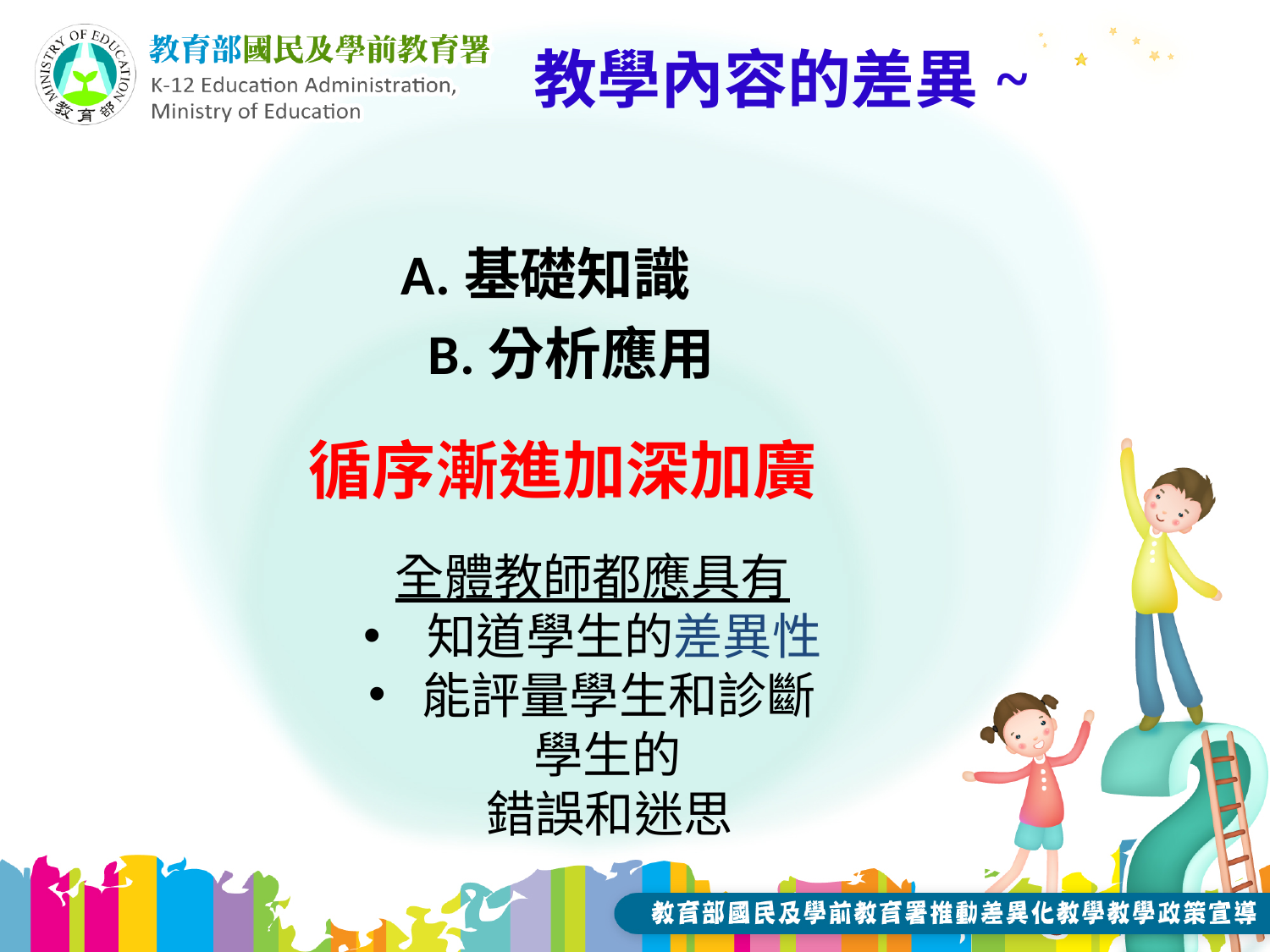

教學內容的差異~
 A.基礎知識
 B.分析應用
循序漸進加深加廣

全體教師都應具有
  知道學生的差異性
 能評量學生和診斷學生的
  錯誤和迷思